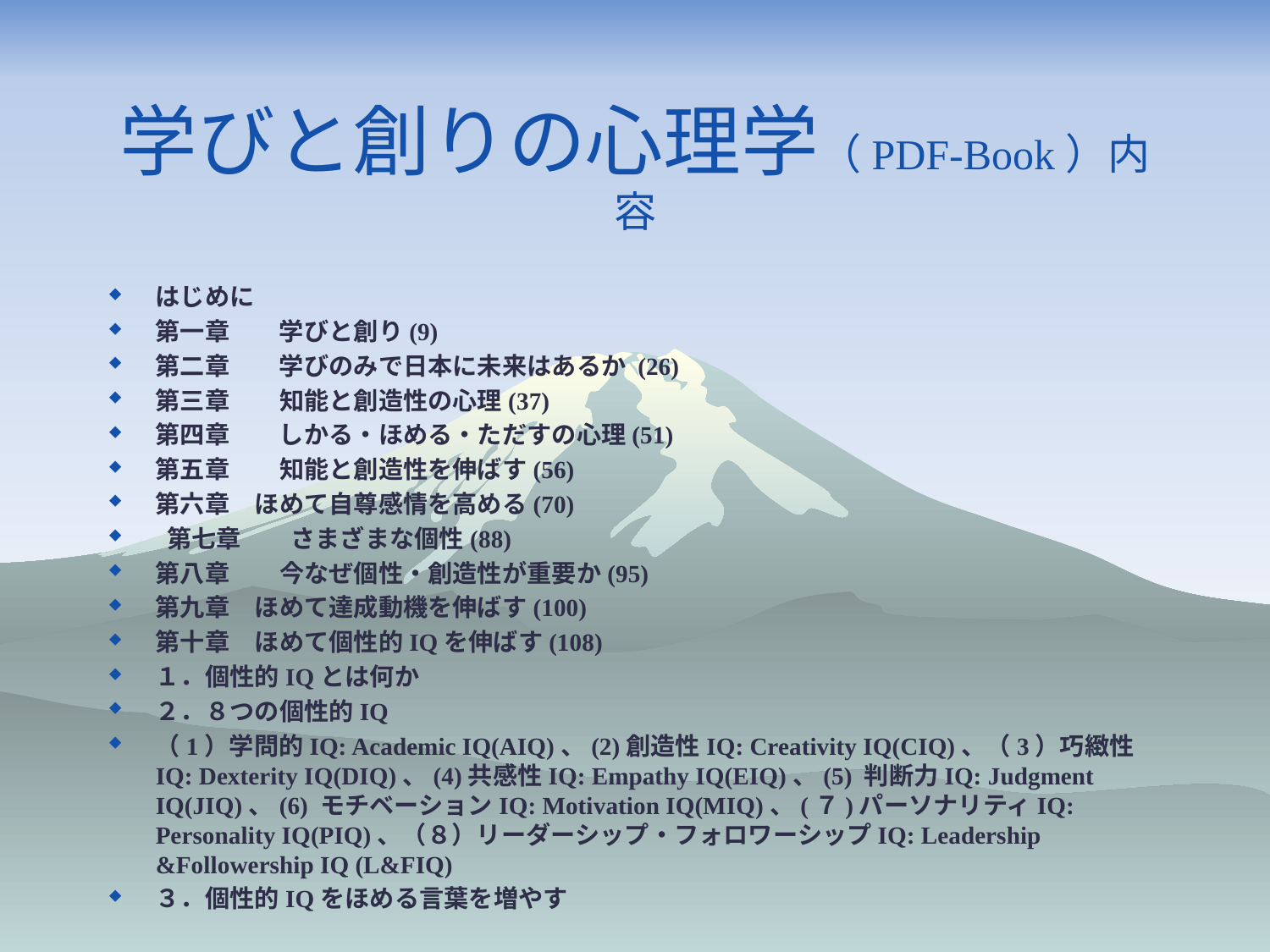

# 学びと創りの心理学（PDF-Book）内容
はじめに
第一章　　学びと創り(9)
第二章　　学びのみで日本に未来はあるか (26)
第三章　　知能と創造性の心理(37)
第四章　　しかる・ほめる・ただすの心理(51)
第五章　　知能と創造性を伸ばす(56)
第六章　ほめて自尊感情を高める(70)
 第七章　　さまざまな個性(88)
第八章　　今なぜ個性・創造性が重要か(95)
第九章　ほめて達成動機を伸ばす(100)
第十章　ほめて個性的IQを伸ばす(108)
１．個性的IQとは何か
２．８つの個性的IQ
（1）学問的IQ: Academic IQ(AIQ)、(2)創造性IQ: Creativity IQ(CIQ)、（3）巧緻性IQ: Dexterity IQ(DIQ)、(4)共感性IQ: Empathy IQ(EIQ)、(5) 判断力IQ: Judgment IQ(JIQ)、(6) モチベーションIQ: Motivation IQ(MIQ)、(７)パーソナリティIQ: Personality IQ(PIQ)、（８）リーダーシップ・フォロワーシップIQ: Leadership &Followership IQ (L&FIQ)
３．個性的IQをほめる言葉を増やす